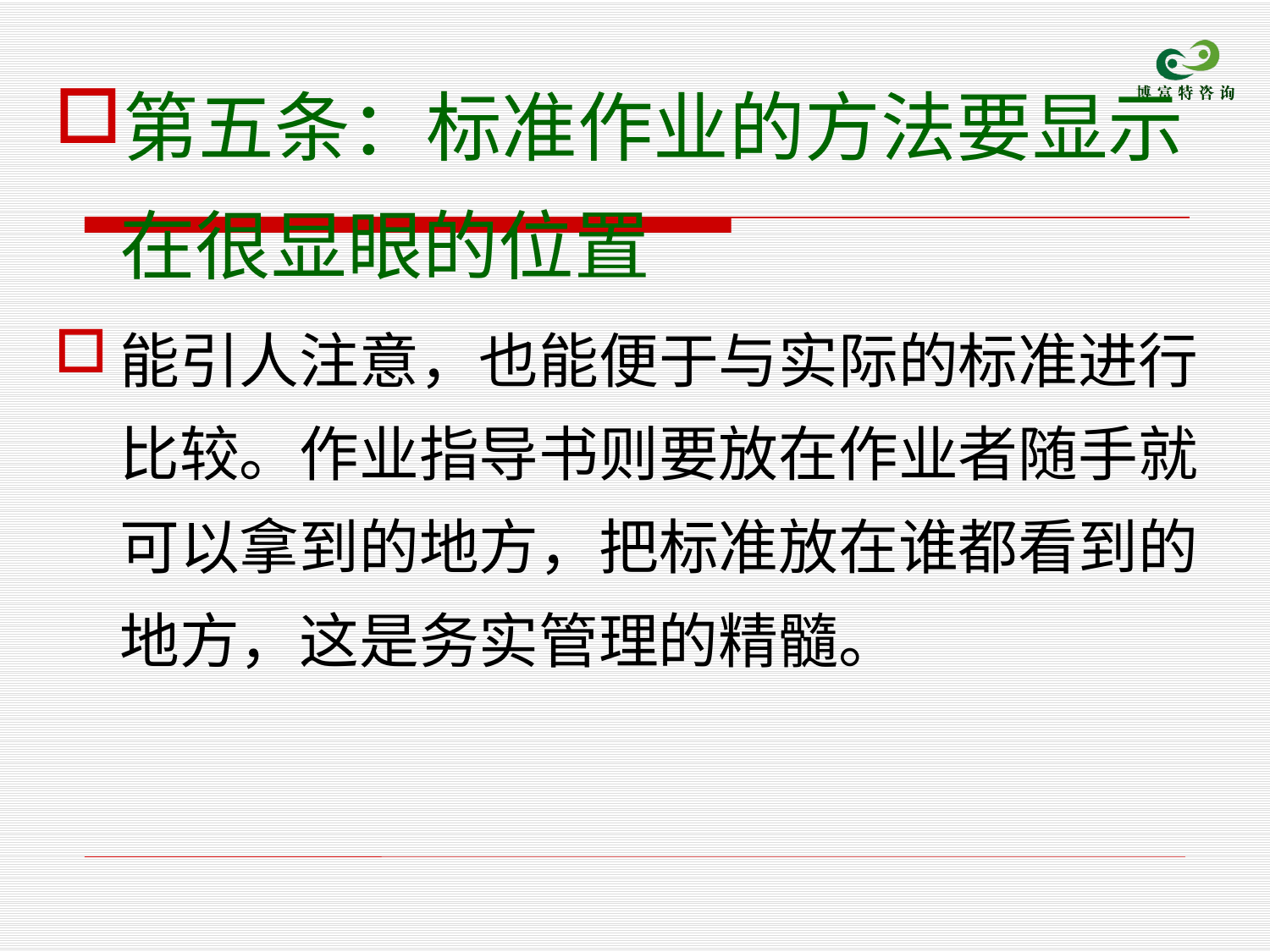

第五条：标准作业的方法要显示在很显眼的位置
能引人注意，也能便于与实际的标准进行比较。作业指导书则要放在作业者随手就可以拿到的地方，把标准放在谁都看到的地方，这是务实管理的精髓。

599